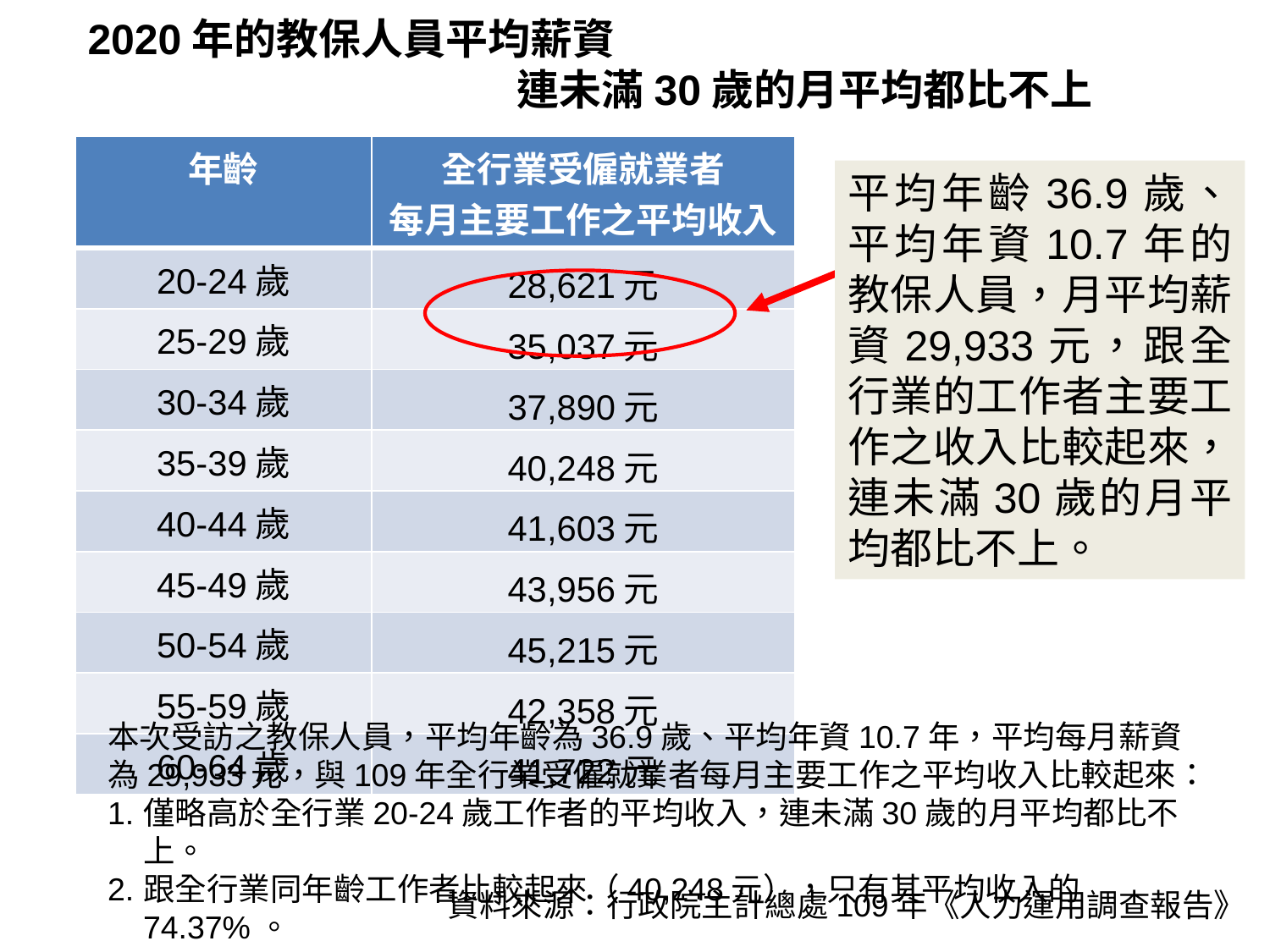

2020年的教保人員平均薪資
                                            連未滿30歲的月平均都比不上
| 年齡 | 全行業受僱就業者 每月主要工作之平均收入 |
| --- | --- |
| 20-24歲 | 28,621元 |
| 25-29歲 | 35,037元 |
| 30-34歲 | 37,890元 |
| 35-39歲 | 40,248元 |
| 40-44歲 | 41,603元 |
| 45-49歲 | 43,956元 |
| 50-54歲 | 45,215元 |
| 55-59歲 | 42,358元 |
| 60-64歲 | 41,722元 |
平均年齡36.9歲、平均年資10.7年的教保人員，月平均薪資29,933元，跟全行業的工作者主要工作之收入比較起來，連未滿30歲的月平均都比不上。

本次受訪之教保人員，平均年齡為36.9歲、平均年資10.7年，平均每月薪資為29,933元，與109年全行業受僱就業者每月主要工作之平均收入比較起來：
僅略高於全行業20-24歲工作者的平均收入，連未滿30歲的月平均都比不上。
跟全行業同年齡工作者比較起來（40,248元），只有其平均收入的74.37%。

資料來源：行政院主計總處109年《人力運用調查報告》